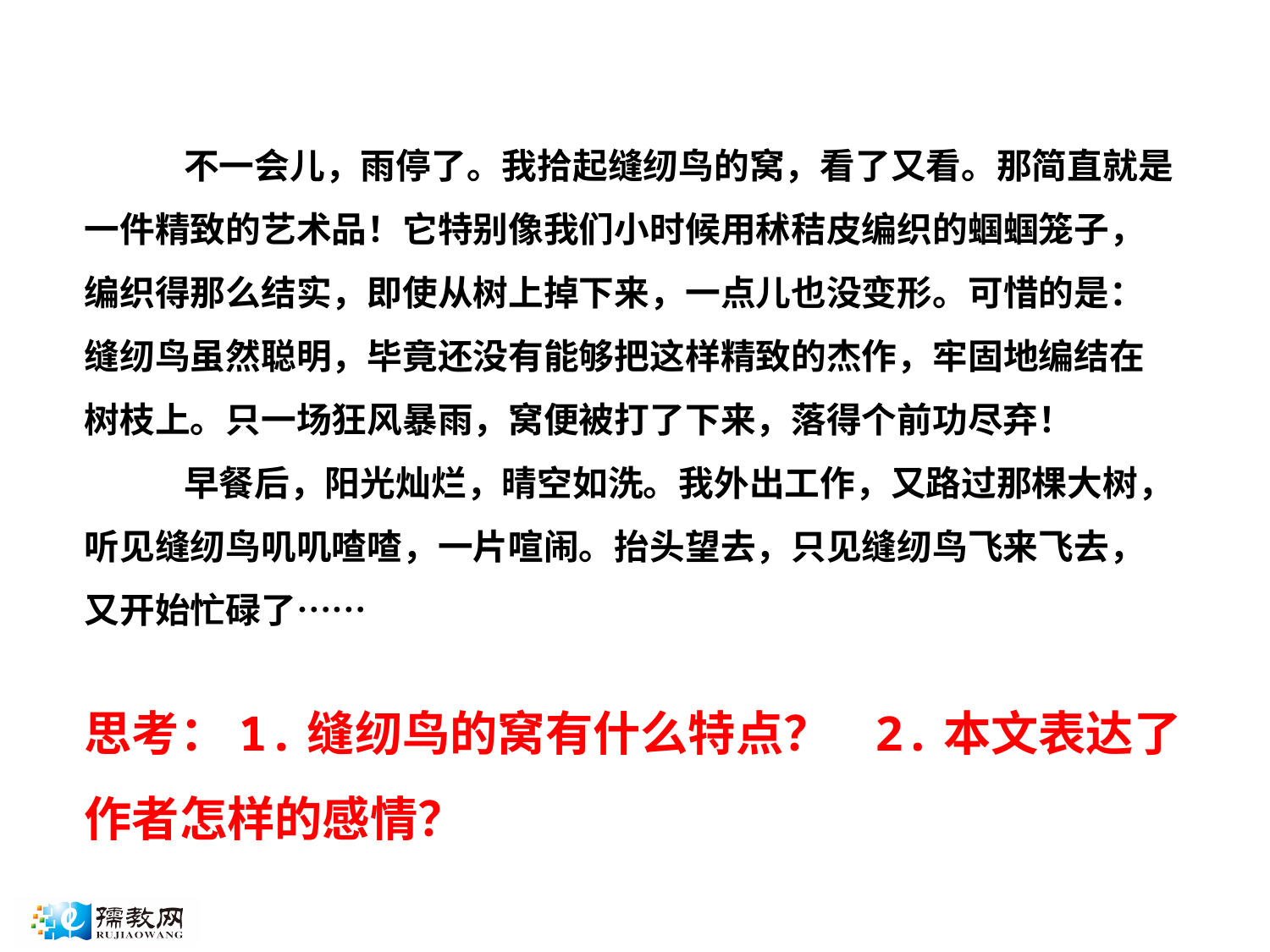

不一会儿，雨停了。我拾起缝纫鸟的窝，看了又看。那简直就是一件精致的艺术品！它特别像我们小时候用秫秸皮编织的蝈蝈笼子，编织得那么结实，即使从树上掉下来，一点儿也没变形。可惜的是：缝纫鸟虽然聪明，毕竟还没有能够把这样精致的杰作，牢固地编结在树枝上。只一场狂风暴雨，窝便被打了下来，落得个前功尽弃！
早餐后，阳光灿烂，晴空如洗。我外出工作，又路过那棵大树，听见缝纫鸟叽叽喳喳，一片喧闹。抬头望去，只见缝纫鸟飞来飞去，又开始忙碌了……
思考：1.缝纫鸟的窝有什么特点？   2.本文表达了作者怎样的感情？